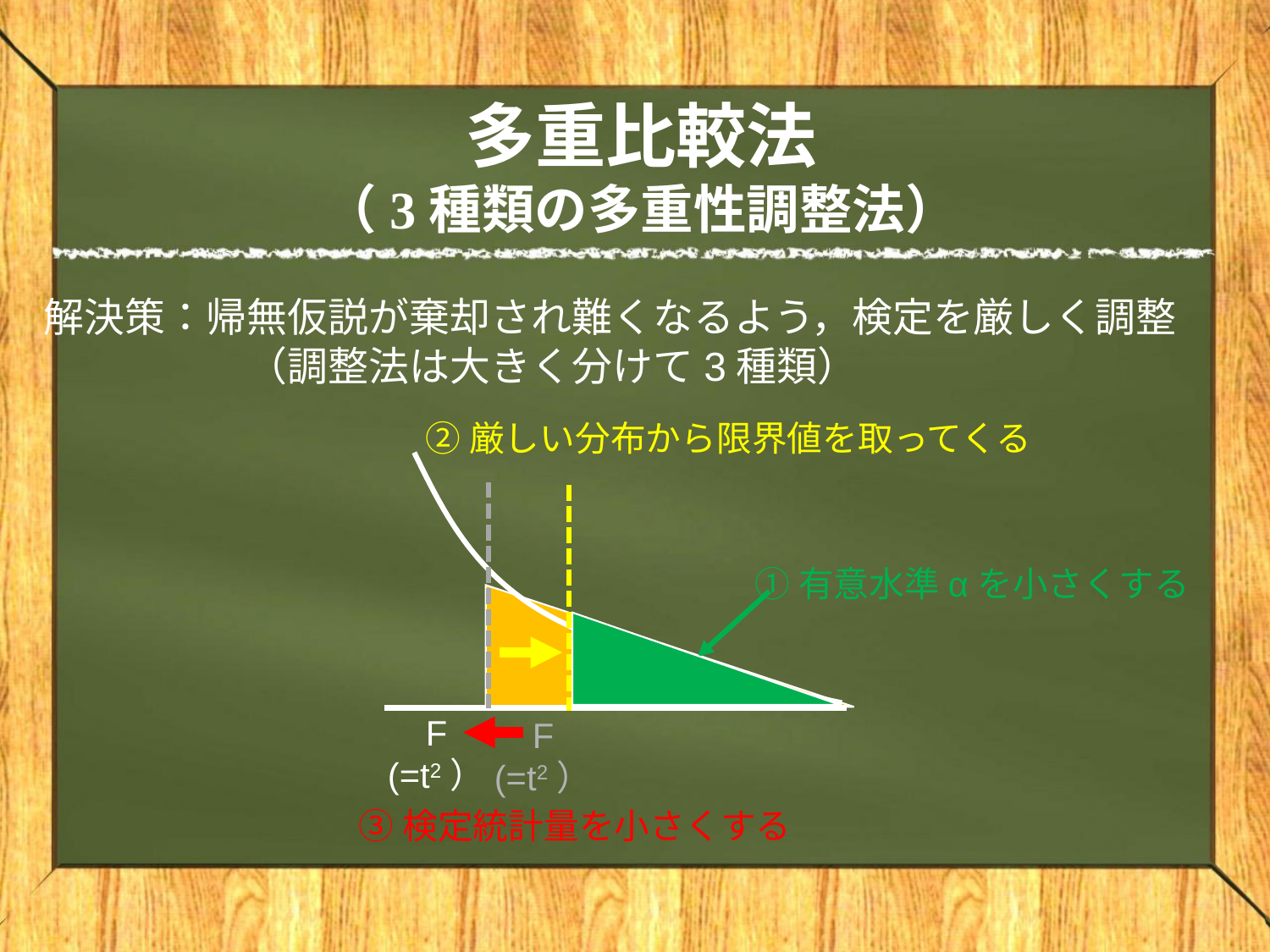

# 多重比較法 （3種類の多重性調整法）
解決策：帰無仮説が棄却され難くなるよう，検定を厳しく調整
　　　　　（調整法は大きく分けて3種類）
②厳しい分布から限界値を取ってくる

①有意水準αを小さくする

F
(=t2）
F
(=t2）
③検定統計量を小さくする